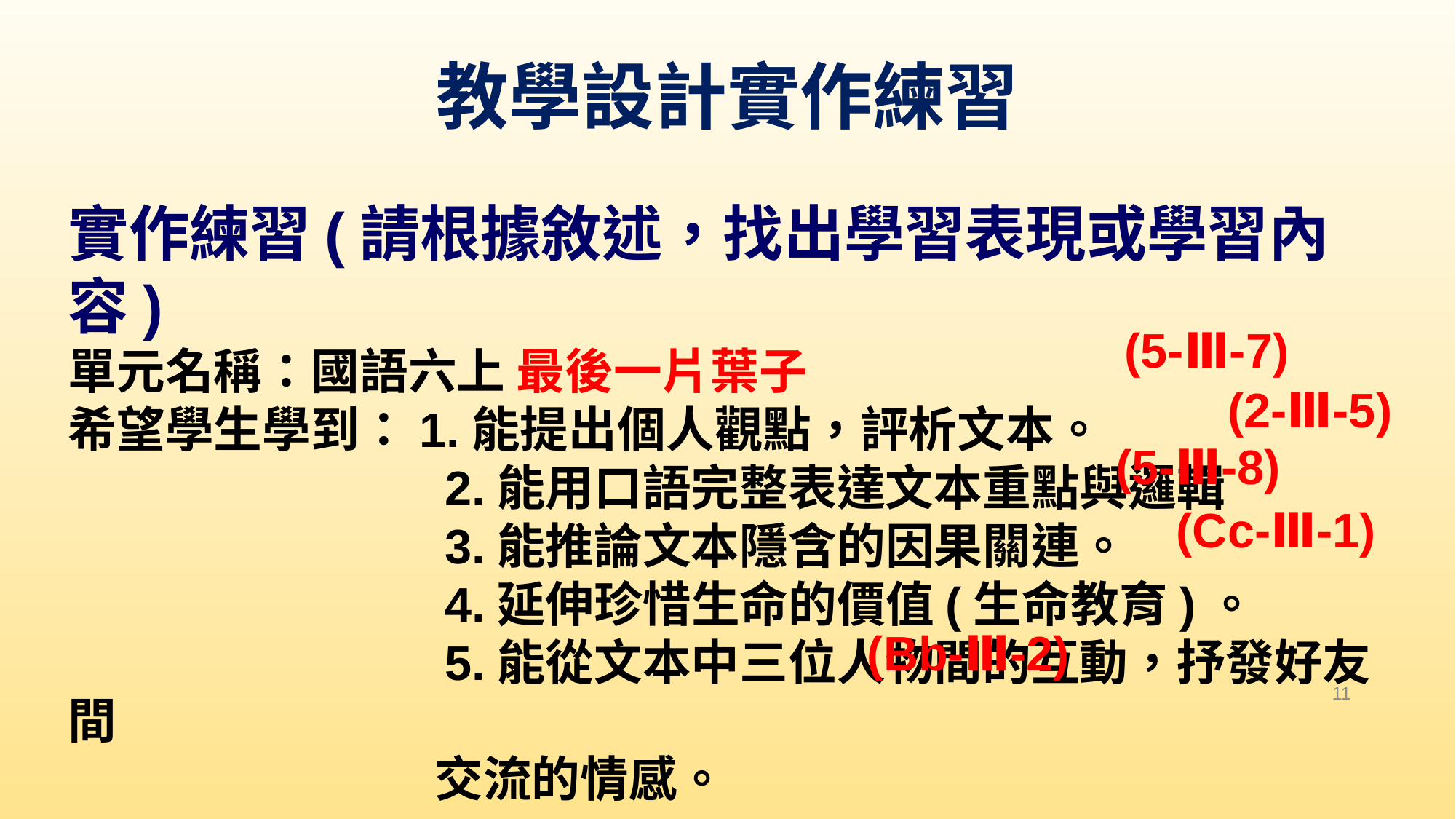

教學設計實作練習
實作練習(請根據敘述，找出學習表現或學習內容)
單元名稱：國語六上 最後一片葉子
希望學生學到：1.能提出個人觀點，評析文本。
                            2.能用口語完整表達文本重點與邏輯
                            3.能推論文本隱含的因果關連。
                            4.延伸珍惜生命的價值(生命教育)。
                            5.能從文本中三位人物間的互動，抒發好友間
                                交流的情感。

(5-Ⅲ-7)
(2-Ⅲ-5)
(5-Ⅲ-8)
(Cc-Ⅲ-1)
(Bb-Ⅲ-2)
11